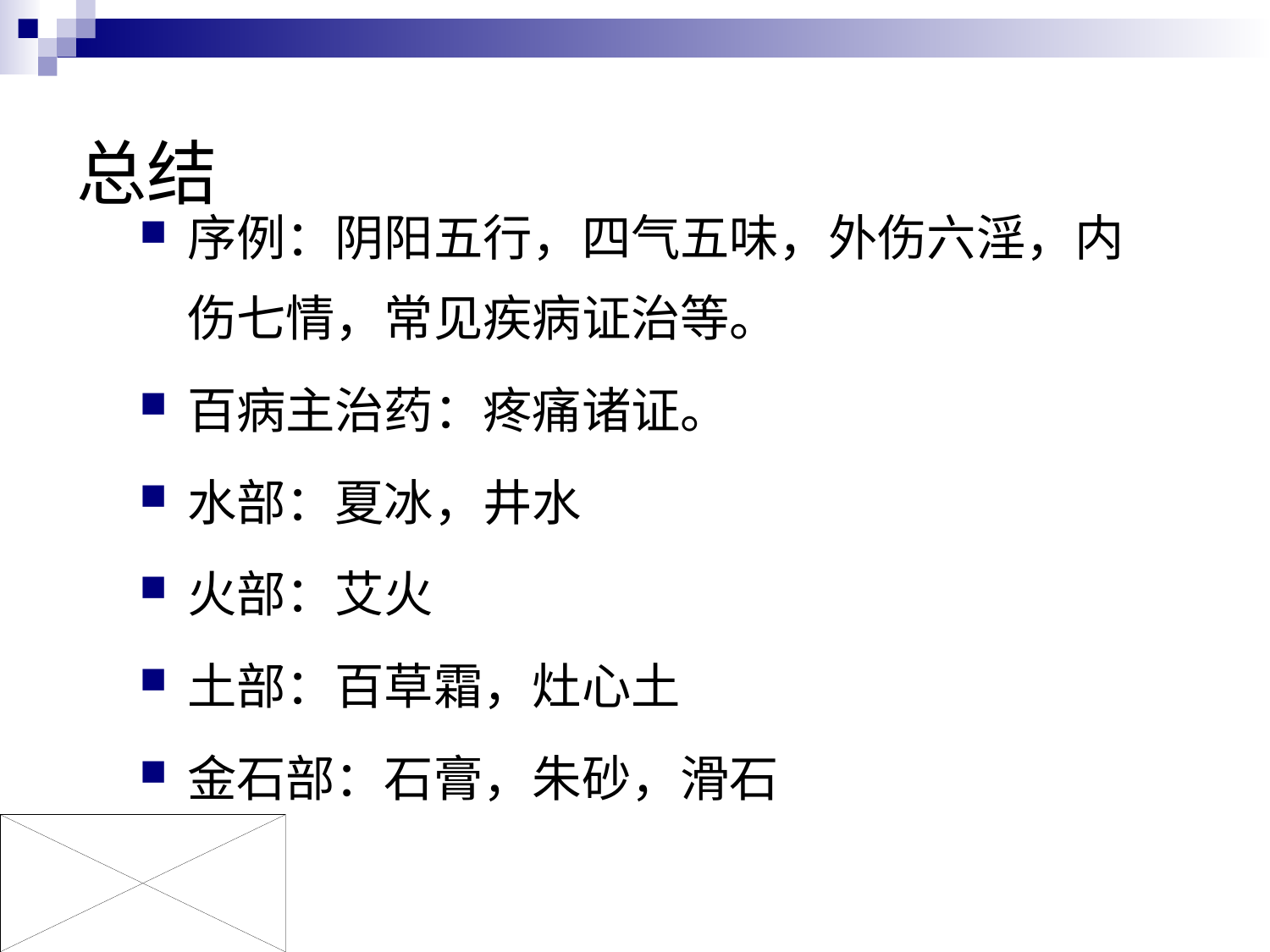

# 总结
序例：阴阳五行，四气五味，外伤六淫，内伤七情，常见疾病证治等。
百病主治药：疼痛诸证。
水部：夏冰，井水
火部：艾火
土部：百草霜，灶心土
金石部：石膏，朱砂，滑石